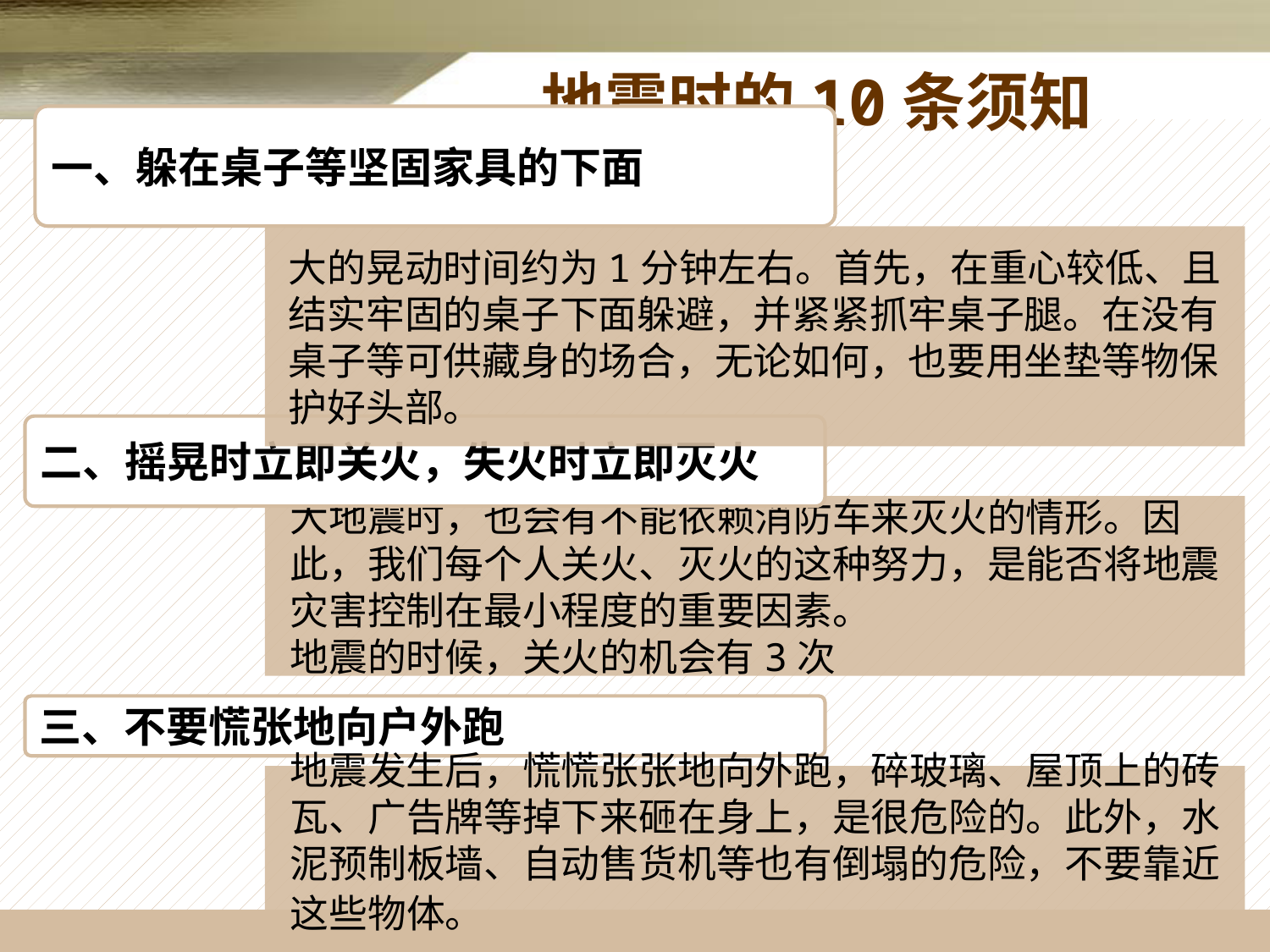

地震时的10条须知
一、躲在桌子等坚固家具的下面
大的晃动时间约为1分钟左右。首先，在重心较低、且结实牢固的桌子下面躲避，并紧紧抓牢桌子腿。在没有桌子等可供藏身的场合，无论如何，也要用坐垫等物保护好头部。
二、摇晃时立即关火，失火时立即灭火

大地震时，也会有不能依赖消防车来灭火的情形。因此，我们每个人关火、灭火的这种努力，是能否将地震灾害控制在最小程度的重要因素。
地震的时候，关火的机会有3次

三、不要慌张地向户外跑
地震发生后，慌慌张张地向外跑，碎玻璃、屋顶上的砖瓦、广告牌等掉下来砸在身上，是很危险的。此外，水泥预制板墙、自动售货机等也有倒塌的危险，不要靠近这些物体。